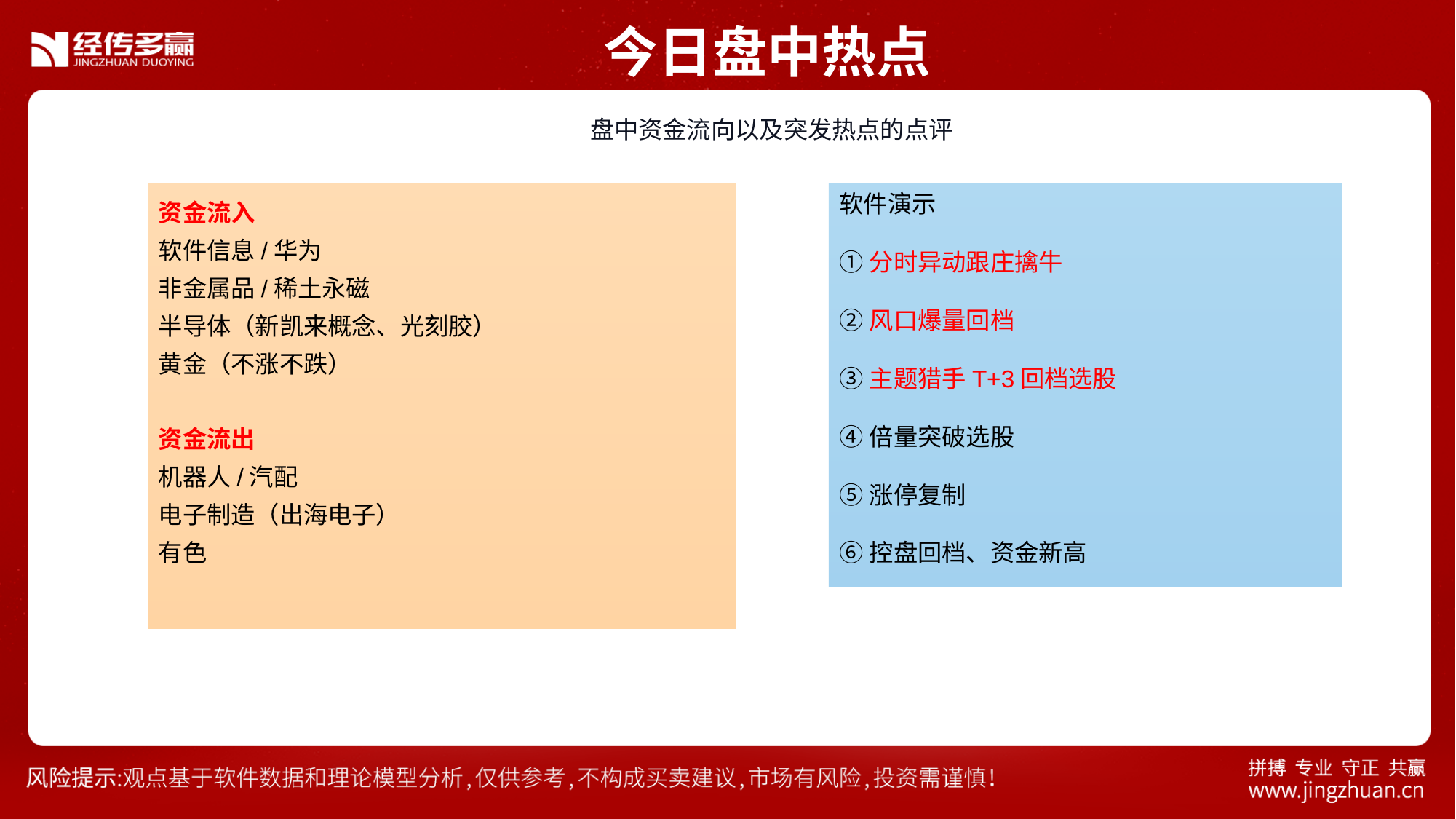

今日盘中热点
          盘中资金流向以及突发热点的点评

资金流入
软件信息/华为
非金属品/稀土永磁
半导体（新凯来概念、光刻胶）
黄金（不涨不跌）

资金流出
机器人/汽配
电子制造（出海电子）
有色

软件演示

①分时异动跟庄擒牛

②风口爆量回档

③主题猎手T+3回档选股

④倍量突破选股

⑤涨停复制

⑥控盘回档、资金新高